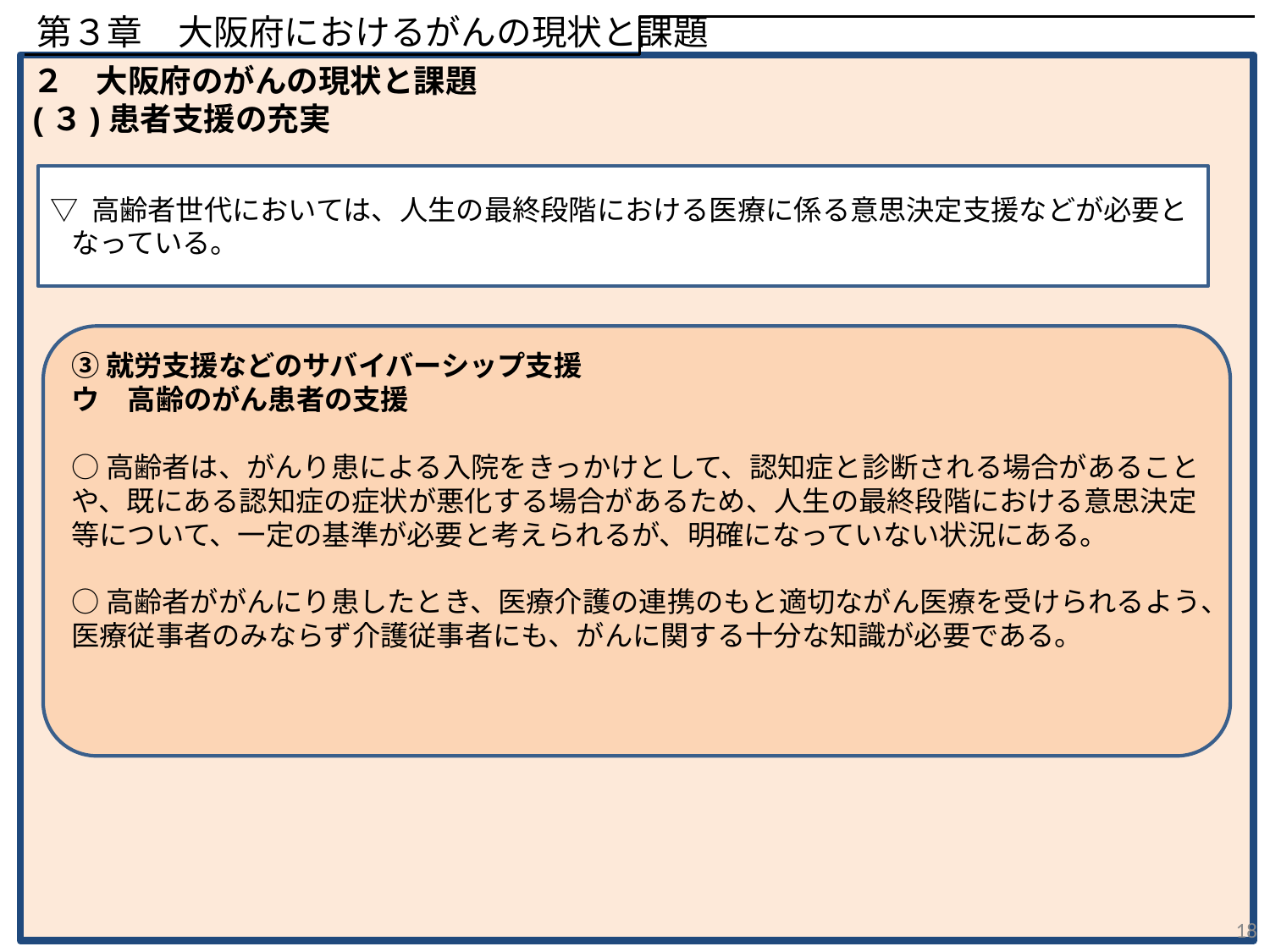

第３章　大阪府におけるがんの現状と課題
２　大阪府のがんの現状と課題
(３)患者支援の充実

▽ 高齢者世代においては、人生の最終段階における医療に係る意思決定支援などが必要となっている。
③就労支援などのサバイバーシップ支援
ウ　高齢のがん患者の支援

○高齢者は、がんり患による入院をきっかけとして、認知症と診断される場合があることや、既にある認知症の症状が悪化する場合があるため、人生の最終段階における意思決定等について、一定の基準が必要と考えられるが、明確になっていない状況にある。

○高齢者ががんにり患したとき、医療介護の連携のもと適切ながん医療を受けられるよう、医療従事者のみならず介護従事者にも、がんに関する十分な知識が必要である。

18